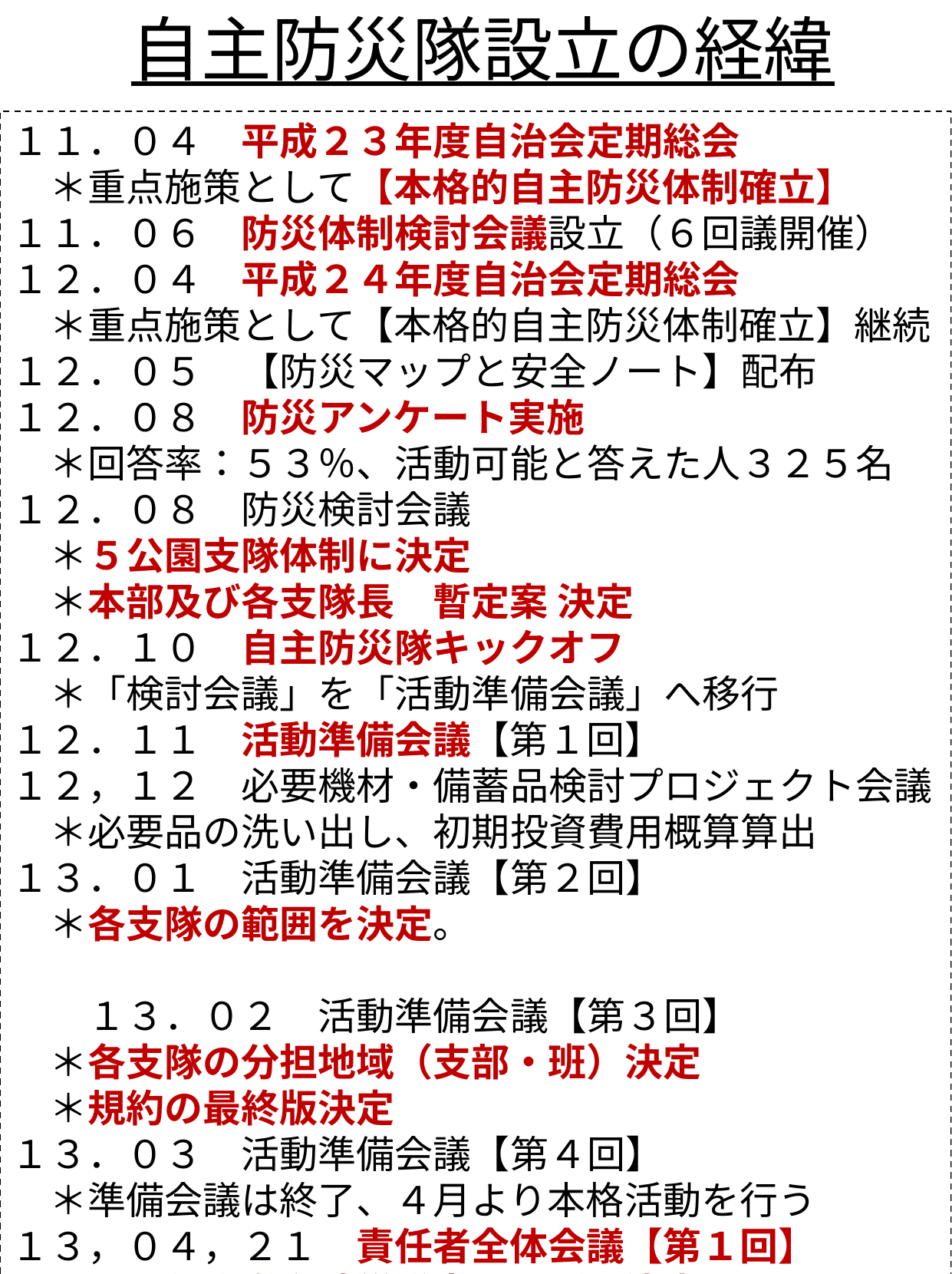

自主防災隊設立の経緯
１１．０４　平成２３年度自治会定期総会
　＊重点施策として【本格的自主防災体制確立】
１１．０６　防災体制検討会議設立（６回議開催）
１２．０４　平成２４年度自治会定期総会
　＊重点施策として【本格的自主防災体制確立】継続
１２．０５　【防災マップと安全ノート】配布
１２．０８　防災アンケート実施
　＊回答率：５３％、活動可能と答えた人３２５名
１２．０８　防災検討会議
　＊５公園支隊体制に決定
　＊本部及び各支隊長　暫定案 決定
１２．１０　自主防災隊キックオフ
　＊「検討会議」を「活動準備会議」へ移行
１２．１１　活動準備会議【第１回】
１２，１２　必要機材・備蓄品検討プロジェクト会議
　＊必要品の洗い出し、初期投資費用概算算出
１３．０１　活動準備会議【第２回】
　＊各支隊の範囲を決定。　　　　　　　　　　　　　　　　　　　　　　　　　　　　　　　　　　　　　　１３．０２　活動準備会議【第３回】
　＊各支隊の分担地域（支部・班）決定
　＊規約の最終版決定
１３．０３　活動準備会議【第４回】
　＊準備会議は終了、４月より本格活動を行う
１３，０４，２１　責任者全体会議【第１回】
　＊１３年度自主防災隊全メンバー決定